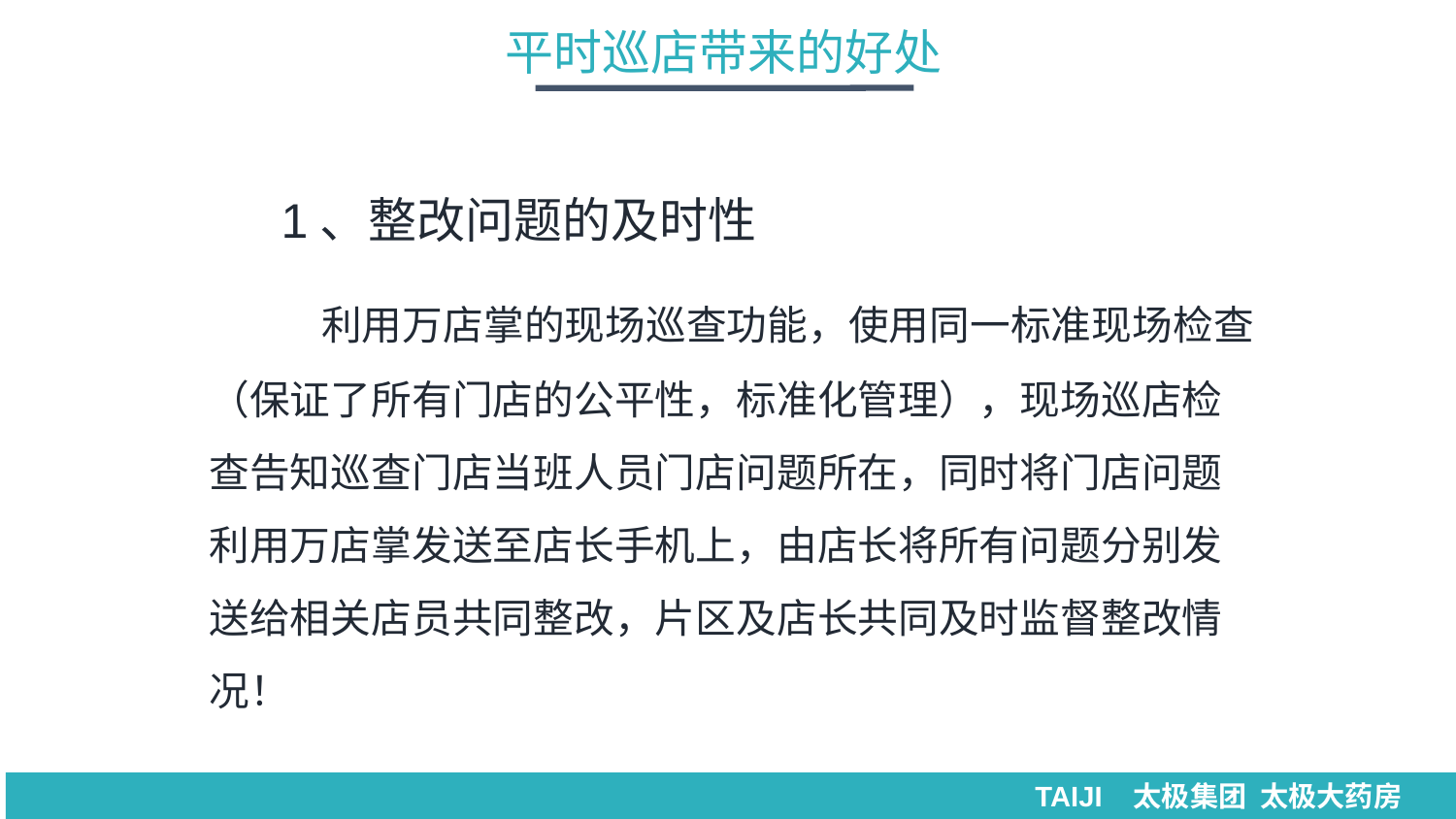

平时巡店带来的好处
1、整改问题的及时性
   利用万店掌的现场巡查功能，使用同一标准现场检查（保证了所有门店的公平性，标准化管理），现场巡店检查告知巡查门店当班人员门店问题所在，同时将门店问题利用万店掌发送至店长手机上，由店长将所有问题分别发送给相关店员共同整改，片区及店长共同及时监督整改情况！

TAIJI   太极集团  太极大药房